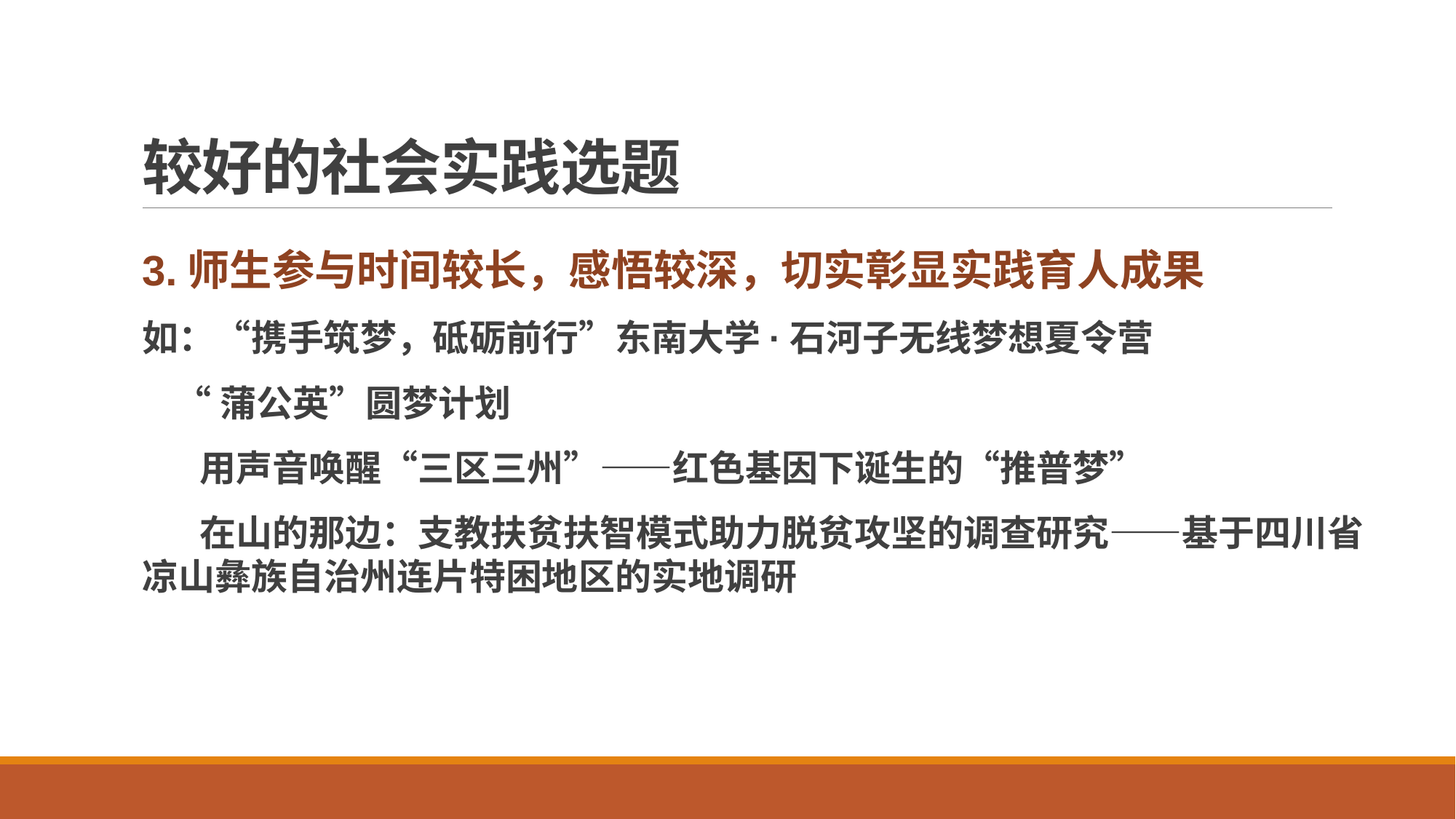

# 较好的社会实践选题
3.师生参与时间较长，感悟较深，切实彰显实践育人成果
如：“携手筑梦，砥砺前行”东南大学·石河子无线梦想夏令营
    “蒲公英”圆梦计划
      用声音唤醒“三区三州”——红色基因下诞生的“推普梦”
      在山的那边：支教扶贫扶智模式助力脱贫攻坚的调查研究——基于四川省凉山彝族自治州连片特困地区的实地调研